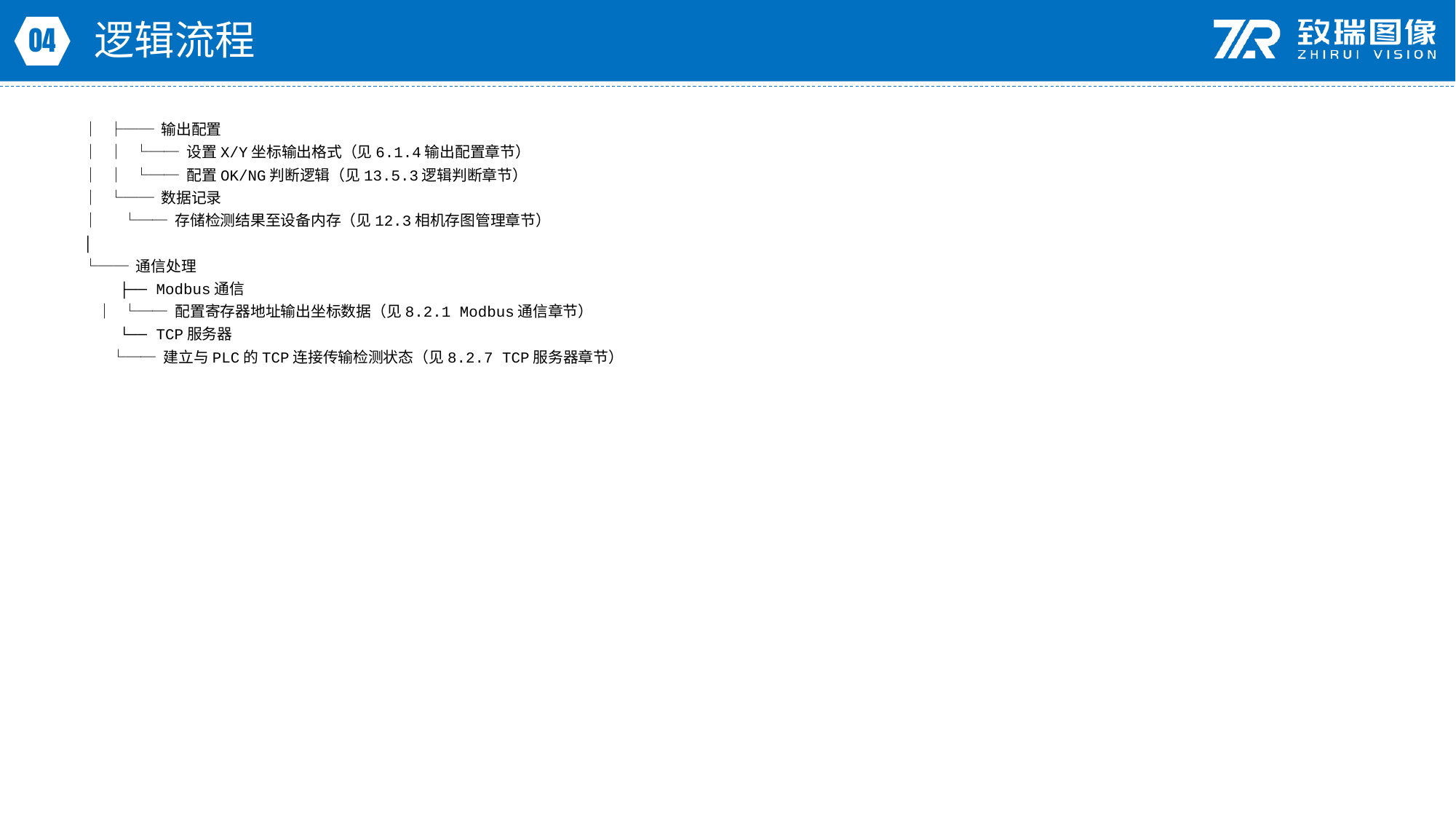

逻辑流程
04

│   ├── 输出配置
│   │   └── 设置X/Y坐标输出格式（见6.1.4输出配置章节）
│   │   └── 配置OK/NG判断逻辑（见13.5.3逻辑判断章节）
│   └── 数据记录
│       └── 存储检测结果至设备内存（见12.3相机存图管理章节）
│
└── 通信处理
    ├── Modbus通信
    │   └── 配置寄存器地址输出坐标数据（见8.2.1 Modbus通信章节）
    └── TCP服务器
        └── 建立与PLC的TCP连接传输检测状态（见8.2.7 TCP服务器章节）